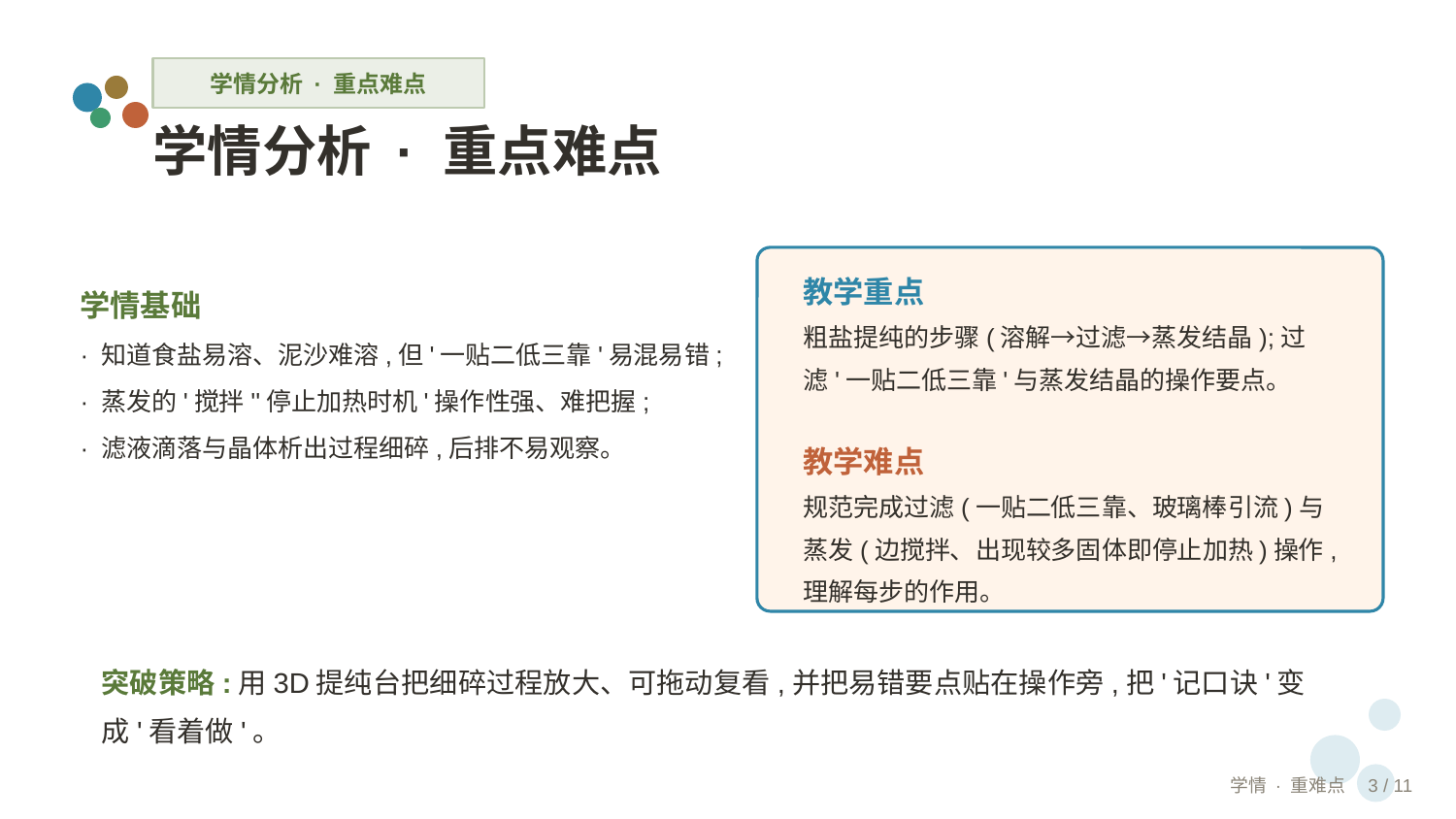

学情分析 · 重点难点

学情分析 · 重点难点

学情基础
· 知道食盐易溶、泥沙难溶,但'一贴二低三靠'易混易错;
· 蒸发的'搅拌''停止加热时机'操作性强、难把握;
· 滤液滴落与晶体析出过程细碎,后排不易观察。
教学重点
粗盐提纯的步骤(溶解→过滤→蒸发结晶);过滤'一贴二低三靠'与蒸发结晶的操作要点。

教学难点
规范完成过滤(一贴二低三靠、玻璃棒引流)与蒸发(边搅拌、出现较多固体即停止加热)操作,理解每步的作用。
突破策略:用3D提纯台把细碎过程放大、可拖动复看,并把易错要点贴在操作旁,把'记口诀'变成'看着做'。

学情 · 重难点　3 / 11